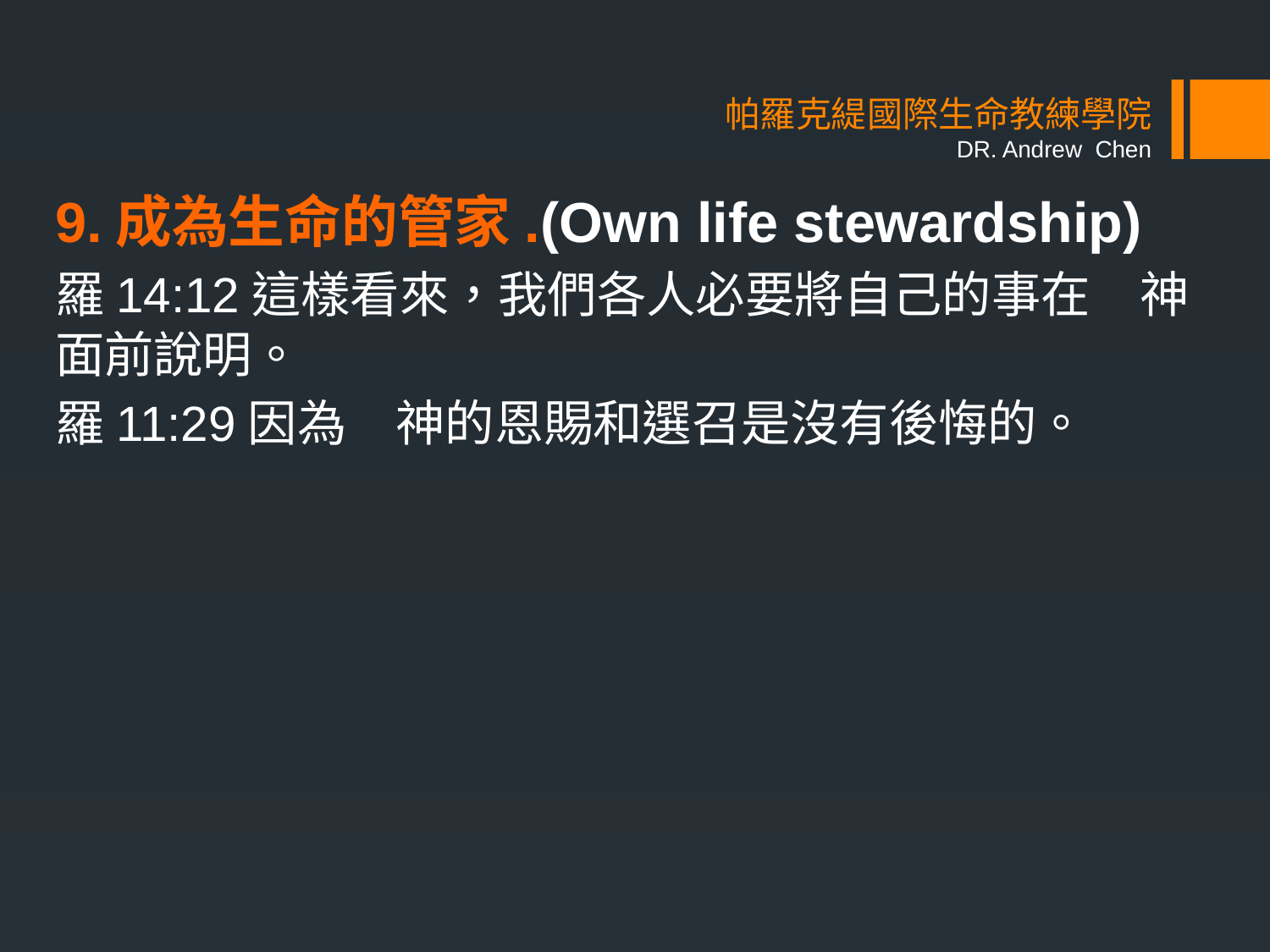

# 帕羅克緹國際生命教練學院 DR. Andrew  Chen
9.成為生命的管家.(Own life stewardship)
羅14:12這樣看來，我們各人必要將自己的事在　神面前說明。
羅11:29因為　神的恩賜和選召是沒有後悔的。